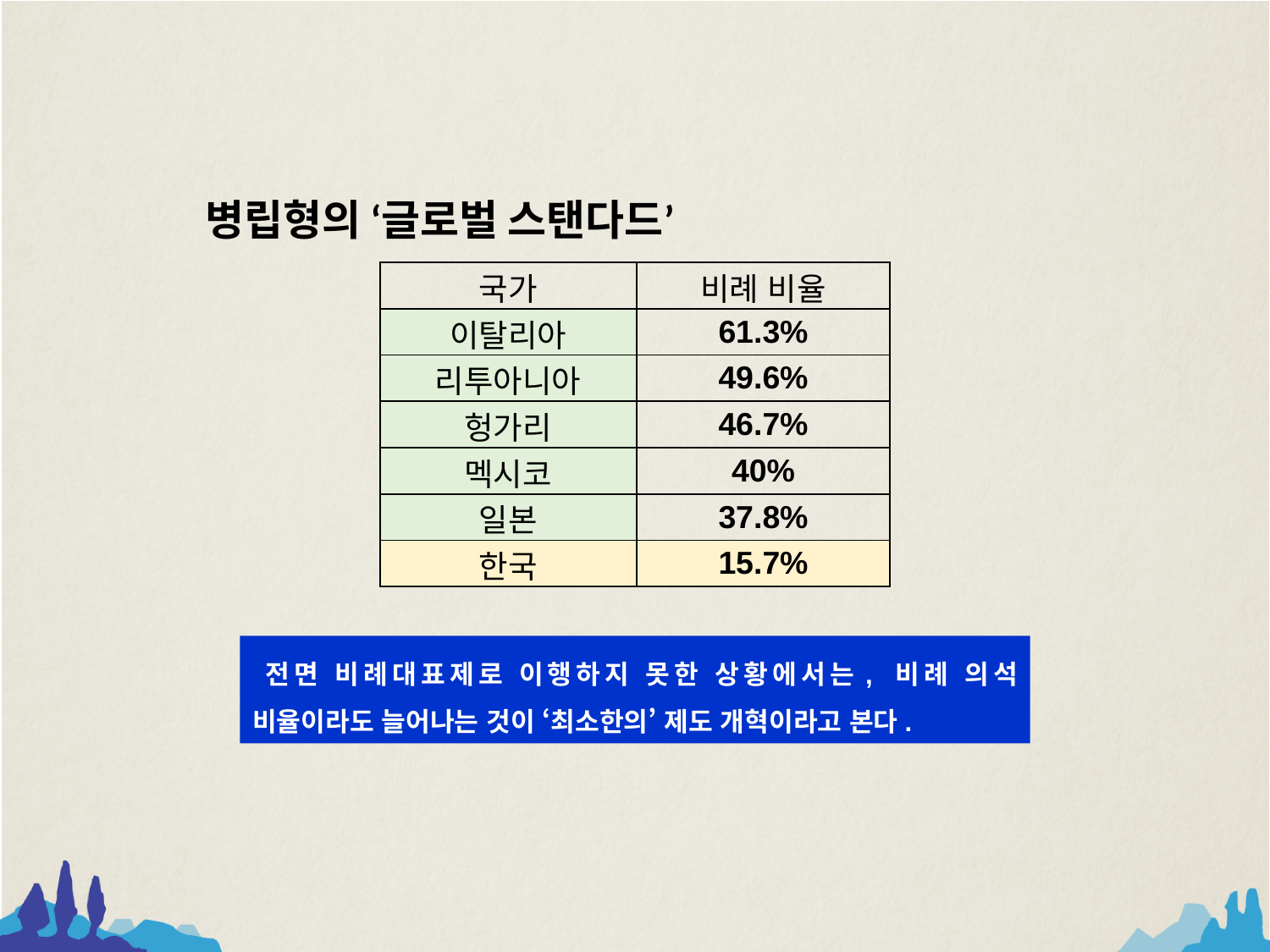

병립형의 ‘글로벌 스탠다드’

| 국가 | 비례 비율 |
| --- | --- |
| 이탈리아 | 61.3% |
| 리투아니아 | 49.6% |
| 헝가리 | 46.7% |
| 멕시코 | 40% |
| 일본 | 37.8% |
| 한국 | 15.7% |

전면 비례대표제로 이행하지 못한 상황에서는, 비례 의석 비율이라도 늘어나는 것이 ‘최소한의’ 제도 개혁이라고 본다.